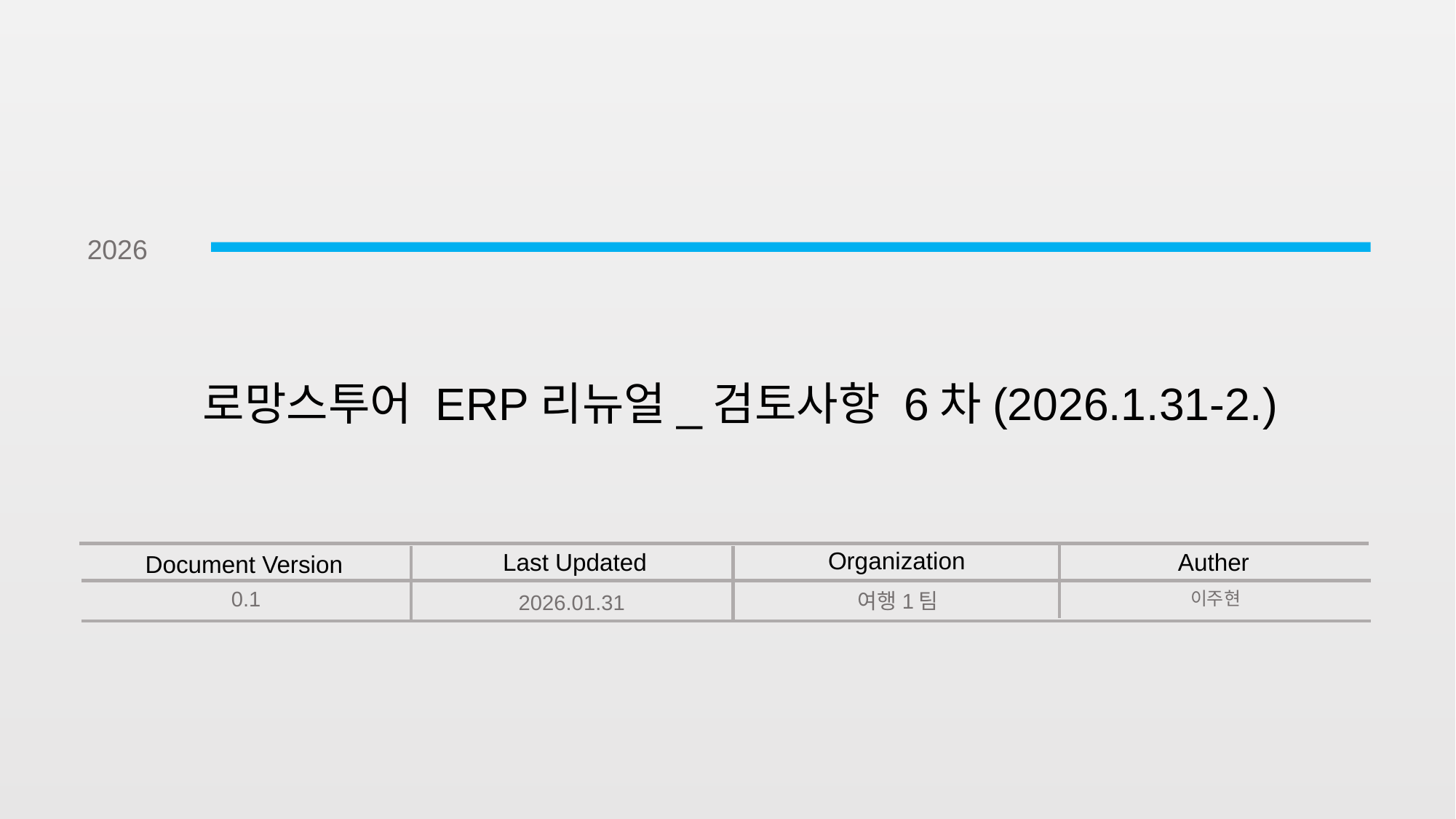

2026

로망스투어 ERP리뉴얼_검토사항 6차(2026.1.31-2.)
Organization
Auther
Last Updated
Document Version
0.1
이주현
여행1팀
2026.01.31
1